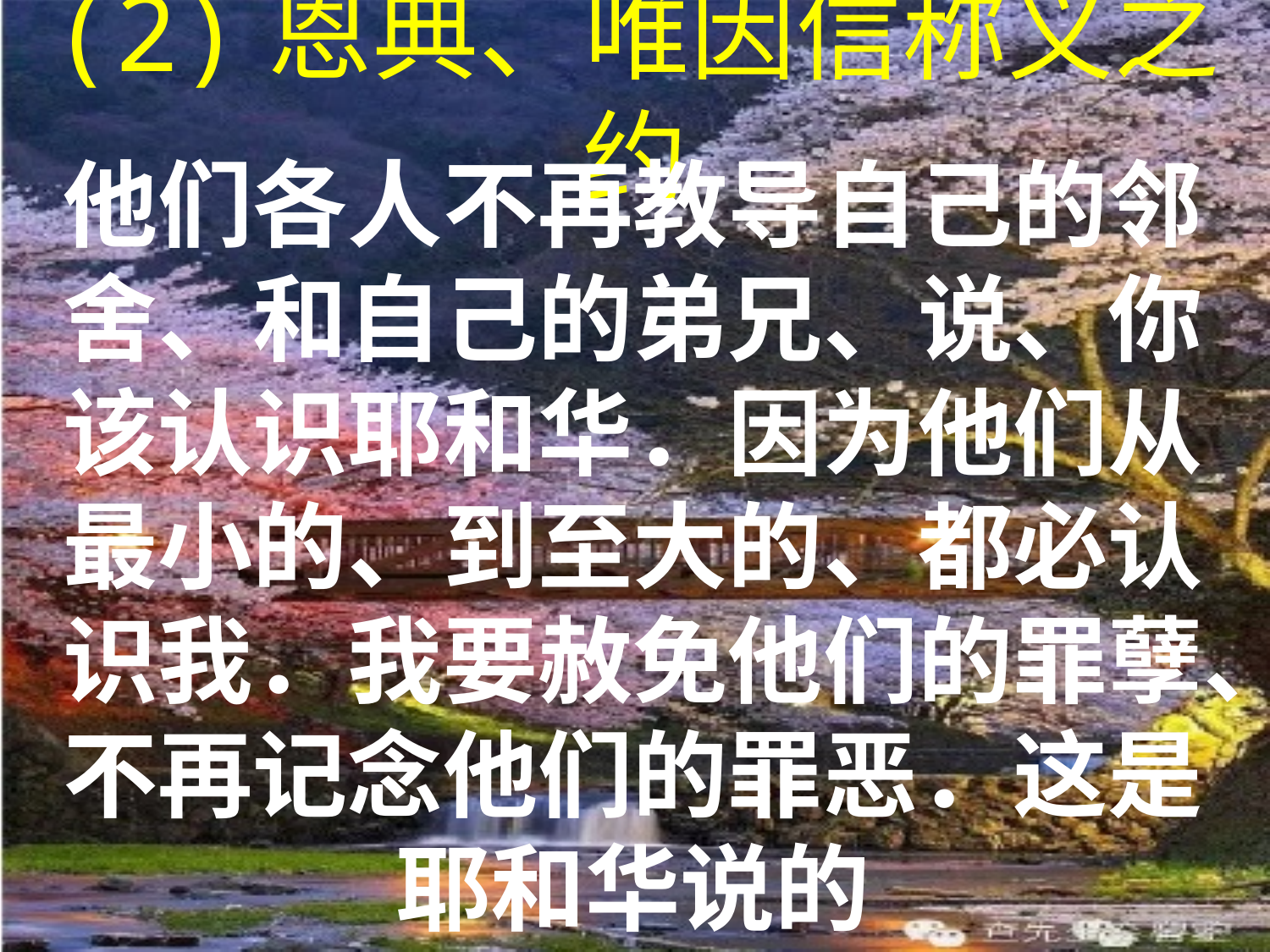

# (2)恩典、唯因信称义之约
他们各人不再教导自己的邻舍、和自己的弟兄、说、你该认识耶和华．因为他们从最小的、到至大的、都必认识我．我要赦免他们的罪孽、不再记念他们的罪恶．这是耶和华说的